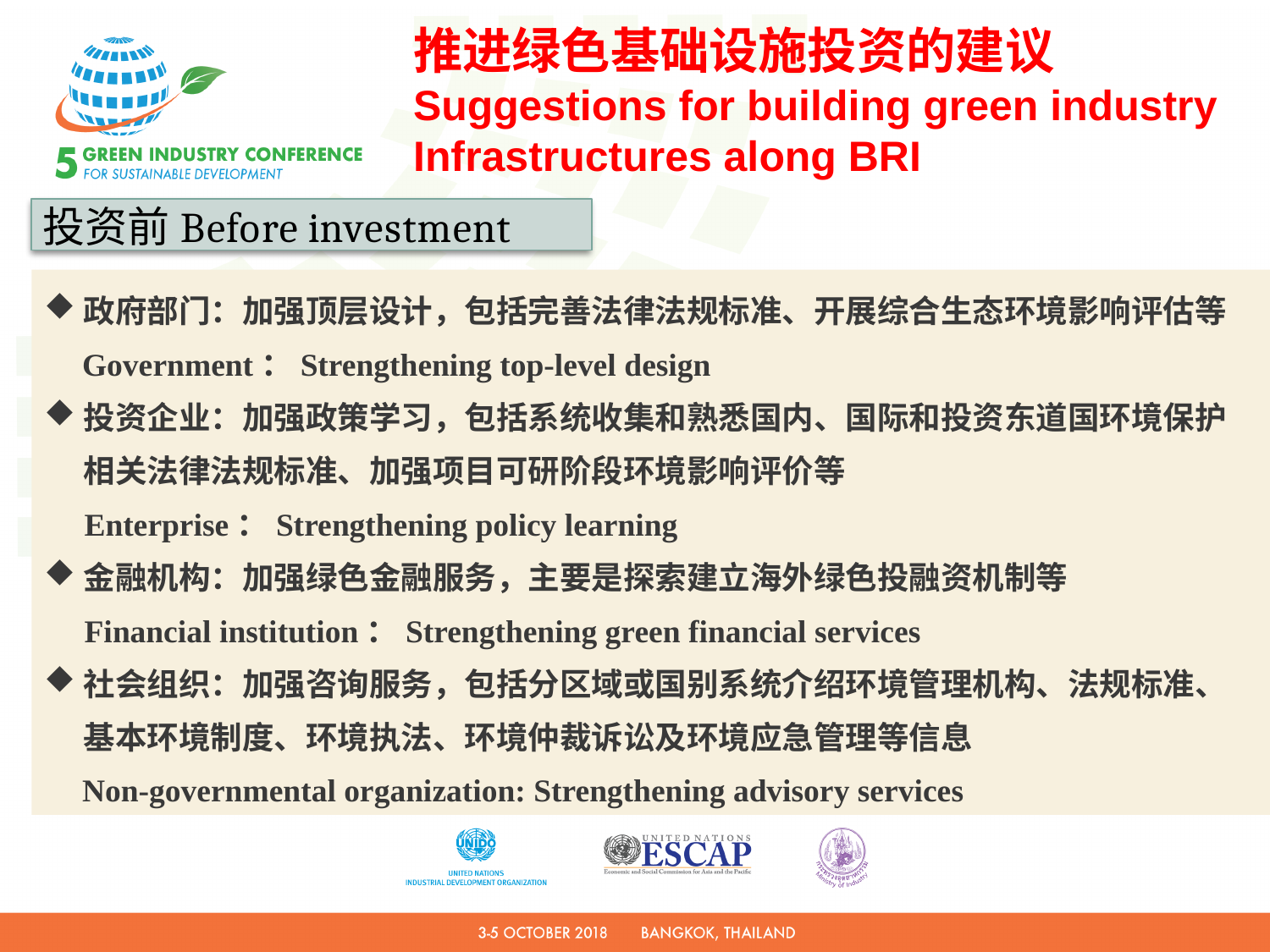

推进绿色基础设施投资的建议
Suggestions for building green industry Infrastructures along BRI
投资前Before investment

政府部门：加强顶层设计，包括完善法律法规标准、开展综合生态环境影响评估等
  Government：Strengthening top-level design
投资企业：加强政策学习，包括系统收集和熟悉国内、国际和投资东道国环境保护相关法律法规标准、加强项目可研阶段环境影响评价等
     Enterprise：Strengthening policy learning
金融机构：加强绿色金融服务，主要是探索建立海外绿色投融资机制等
     Financial institution：Strengthening green financial services
社会组织：加强咨询服务，包括分区域或国别系统介绍环境管理机构、法规标准、基本环境制度、环境执法、环境仲裁诉讼及环境应急管理等信息
  Non-governmental organization: Strengthening advisory services